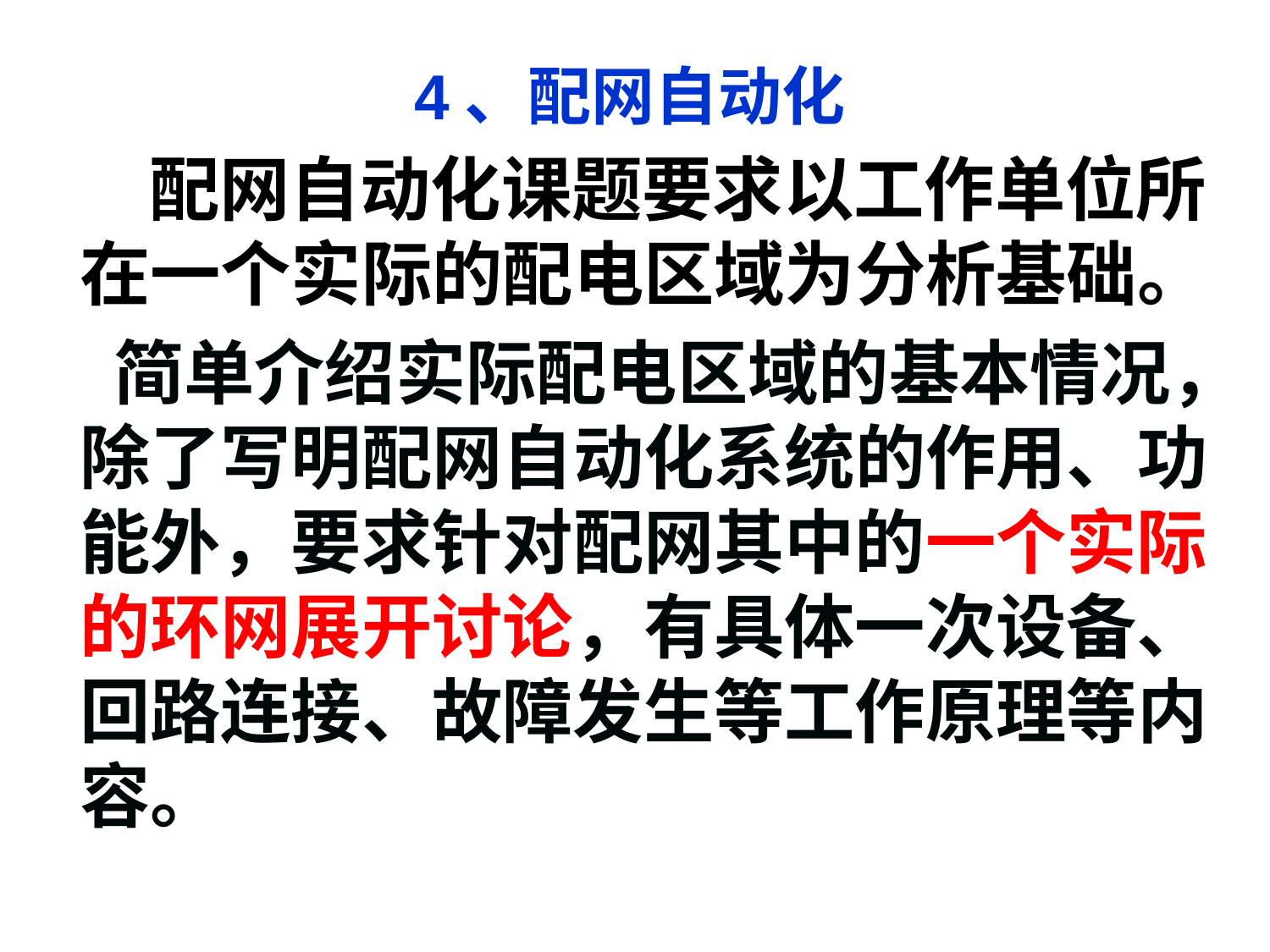

4、配网自动化
        配网自动化课题要求以工作单位所在一个实际的配电区域为分析基础。
    简单介绍实际配电区域的基本情况，除了写明配网自动化系统的作用、功能外，要求针对配网其中的一个实际的环网展开讨论，有具体一次设备、回路连接、故障发生等工作原理等内容。